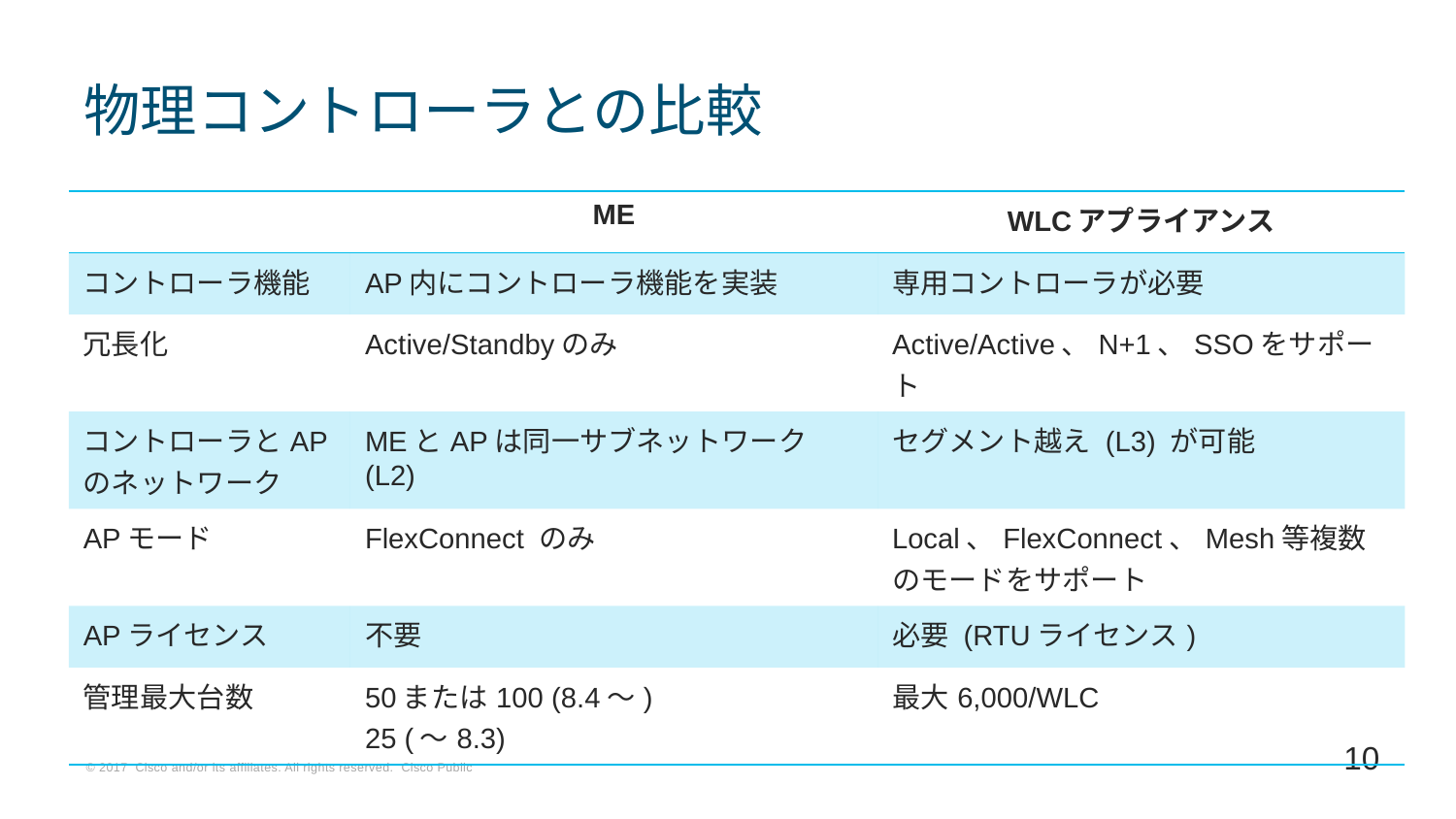

# 物理コントローラとの比較
|  | ME | WLCアプライアンス |
| --- | --- | --- |
| コントローラ機能 | AP内にコントローラ機能を実装 | 専用コントローラが必要 |
| 冗長化 | Active/Standbyのみ | Active/Active、N+1、SSOをサポート |
| コントローラとAPのネットワーク | MEとAPは同一サブネットワーク(L2) | セグメント越え (L3) が可能 |
| APモード | FlexConnect のみ | Local、FlexConnect、Mesh等複数のモードをサポート |
| APライセンス | 不要 | 必要 (RTUライセンス) |
| 管理最大台数 | 50または100 (8.4～) 25 (～8.3) | 最大6,000/WLC |